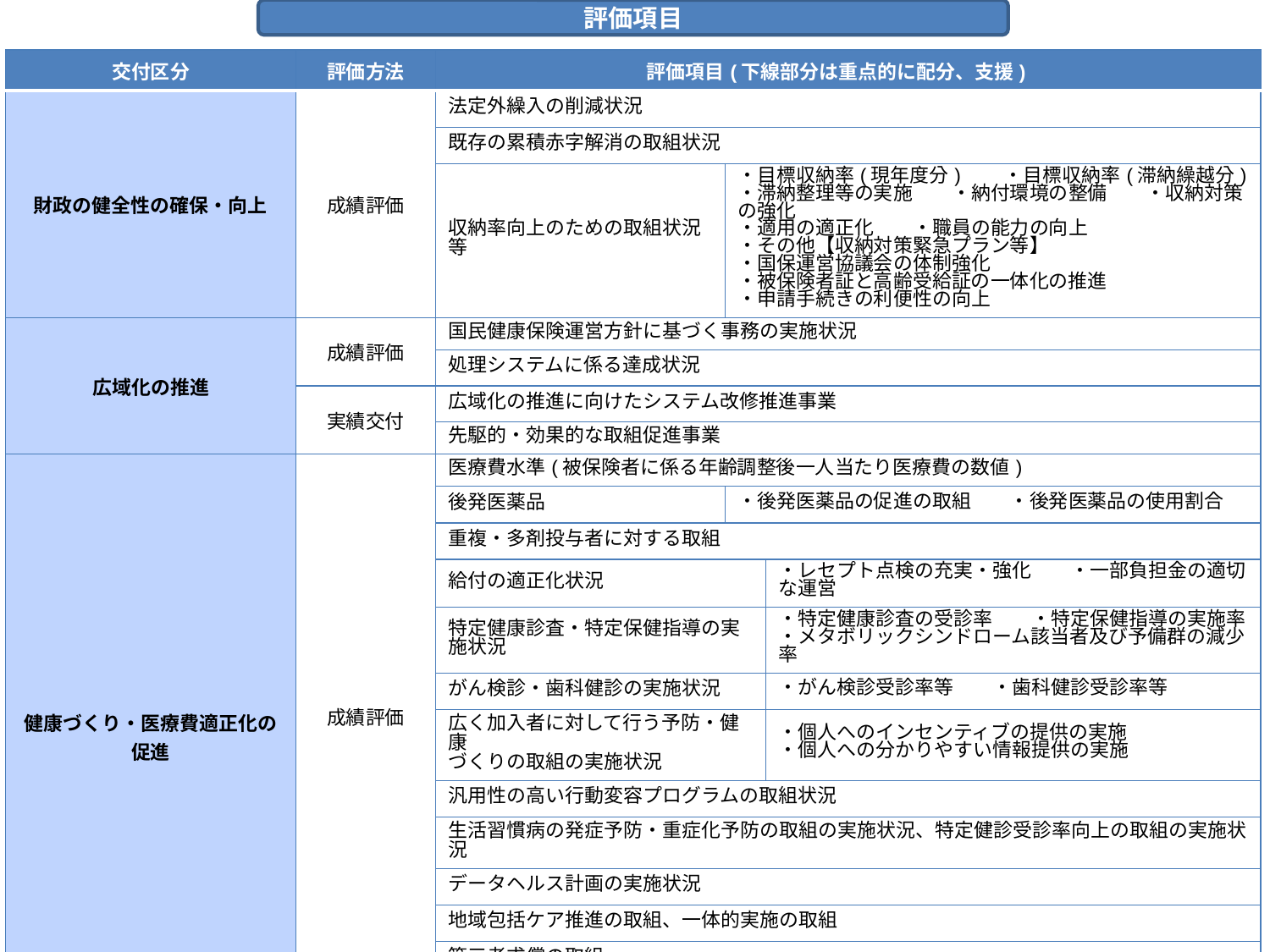

評価項目
| 交付区分 | 評価方法 | 評価項目(下線部分は重点的に配分、支援) |  |  |
| --- | --- | --- | --- | --- |
| 財政の健全性の確保・向上 | 成績評価 | 法定外繰入の削減状況 |  |  |
|  |  | 既存の累積赤字解消の取組状況 |  |  |
|  |  | 収納率向上のための取組状況等 | ・目標収納率(現年度分)　　・目標収納率(滞納繰越分) ・滞納整理等の実施　　・納付環境の整備　　・収納対策の強化 ・適用の適正化　　・職員の能力の向上　 ・その他【収納対策緊急プラン等】 ・国保運営協議会の体制強化 ・被保険者証と高齢受給証の一体化の推進 ・申請手続きの利便性の向上 |  |
| 広域化の推進 | 成績評価 | 国民健康保険運営方針に基づく事務の実施状況 |  |  |
|  |  | 処理システムに係る達成状況 |  |  |
|  | 実績交付 | 広域化の推進に向けたシステム改修推進事業 |  |  |
|  |  | 先駆的・効果的な取組促進事業 |  |  |
| 健康づくり・医療費適正化の促進 | 成績評価 | 医療費水準(被保険者に係る年齢調整後一人当たり医療費の数値) |  |  |
|  |  | 後発医薬品 | ・後発医薬品の促進の取組　　・後発医薬品の使用割合 |  |
|  |  | 重複・多剤投与者に対する取組 |  |  |
|  |  | 給付の適正化状況 |  | ・レセプト点検の充実・強化　　・一部負担金の適切な運営 |
|  |  | 特定健康診査・特定保健指導の実施状況 |  | ・特定健康診査の受診率　　・特定保健指導の実施率 ・メタボリックシンドローム該当者及び予備群の減少率 |
|  |  | がん検診・歯科健診の実施状況 |  | ・がん検診受診率等　　・歯科健診受診率等 |
|  |  | 広く加入者に対して行う予防・健康 づくりの取組の実施状況 |  | ・個人へのインセンティブの提供の実施 ・個人への分かりやすい情報提供の実施 |
|  |  | 汎用性の高い行動変容プログラムの取組状況 |  |  |
|  |  | 生活習慣病の発症予防・重症化予防の取組の実施状況、特定健診受診率向上の取組の実施状況 |  |  |
|  |  | データヘルス計画の実施状況 |  |  |
|  |  | 地域包括ケア推進の取組、一体的実施の取組 |  |  |
|  |  | 第三者求償の取組 |  |  |
|  | 実績交付 | 非肥満血圧高値者・血糖高値者への受診勧奨推進事業 |  |  |